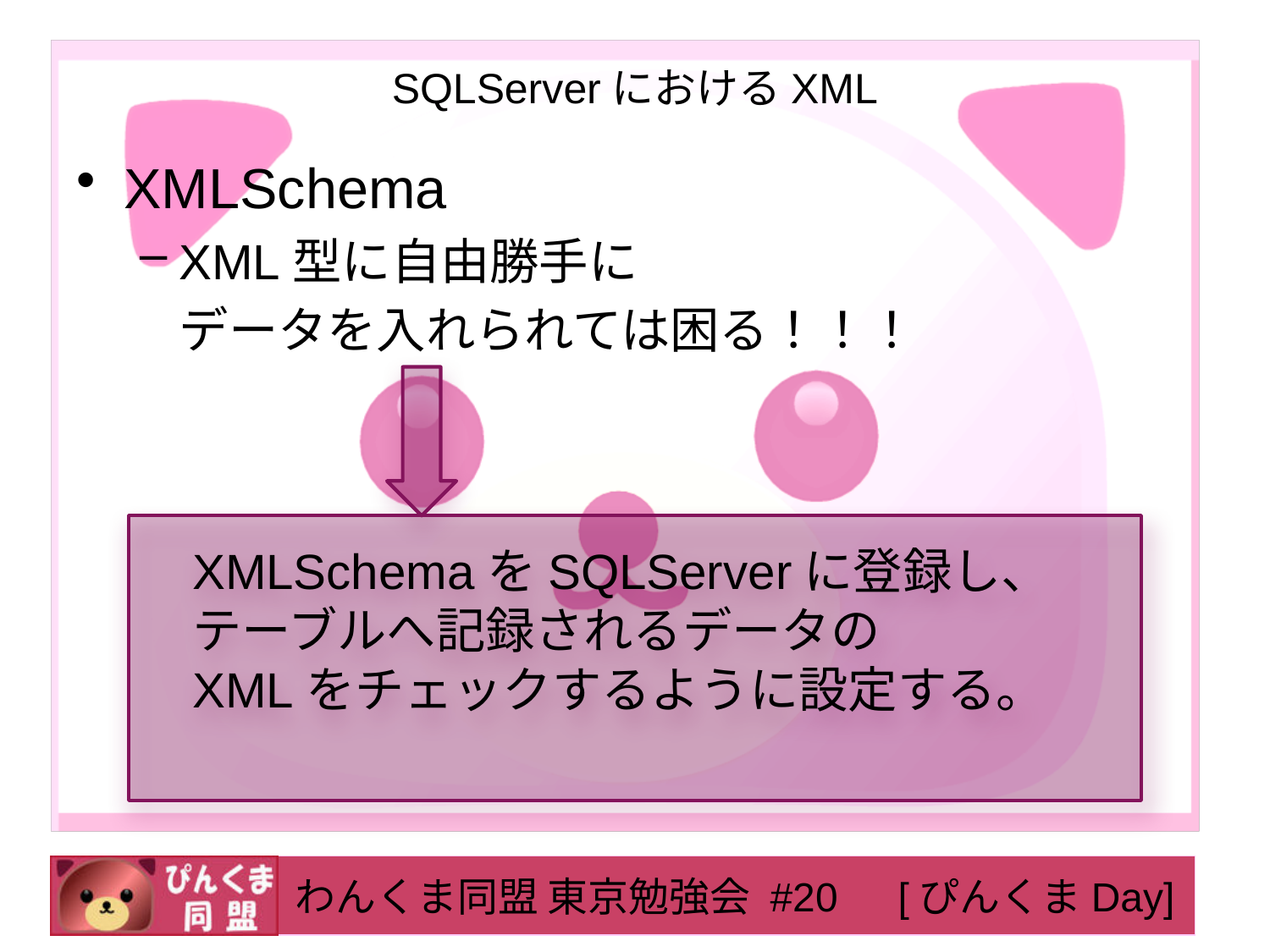

# SQLServerにおけるXML
XMLSchema
XML型に自由勝手に
	データを入れられては困る！！！

XMLSchemaをSQLServerに登録し、
テーブルへ記録されるデータの
XMLをチェックするように設定する。